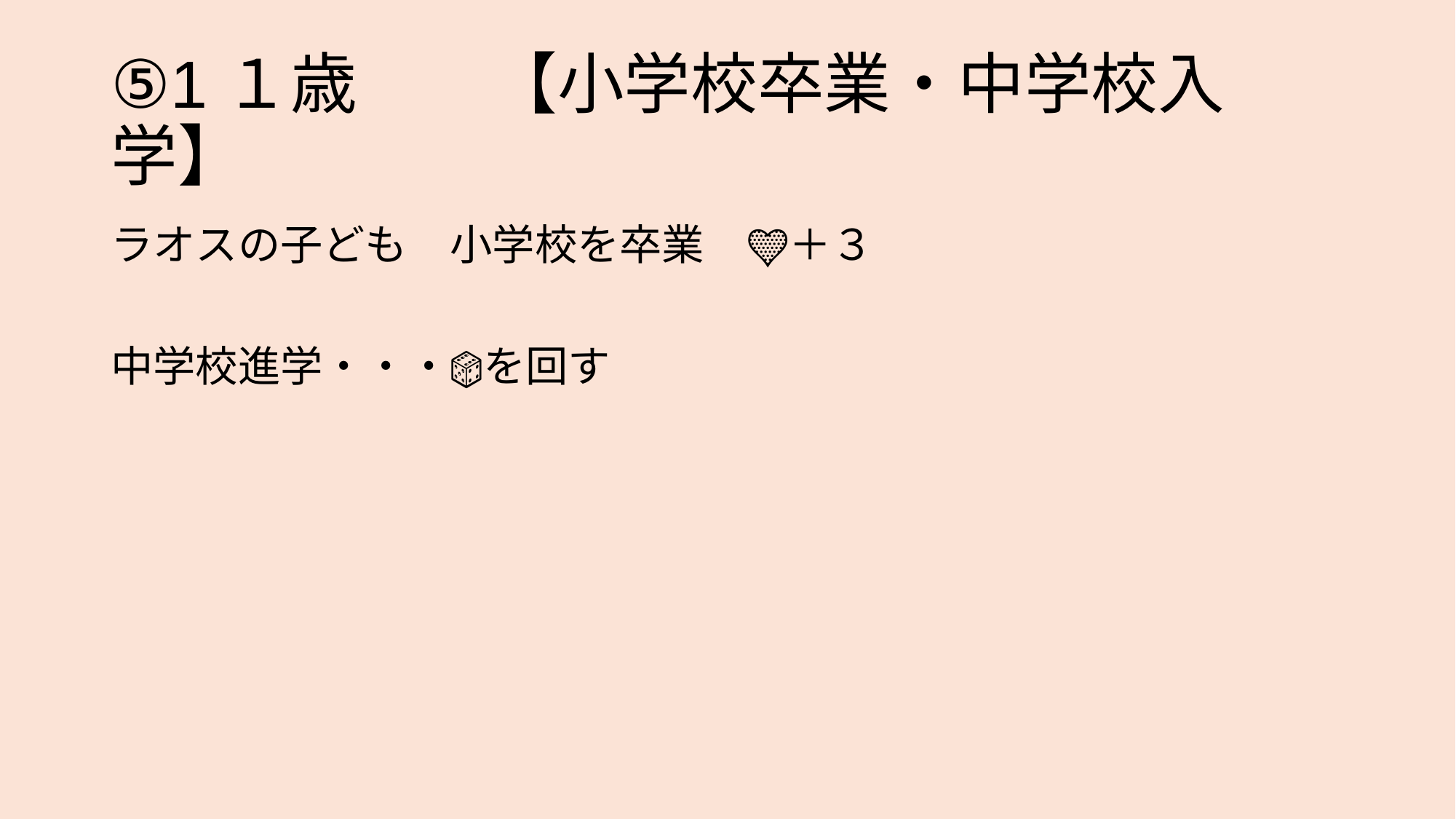

# ⑤1１歳　　【小学校卒業・中学校入学】
ラオスの子ども　小学校を卒業　💛＋３

中学校進学・・・🎲を回す